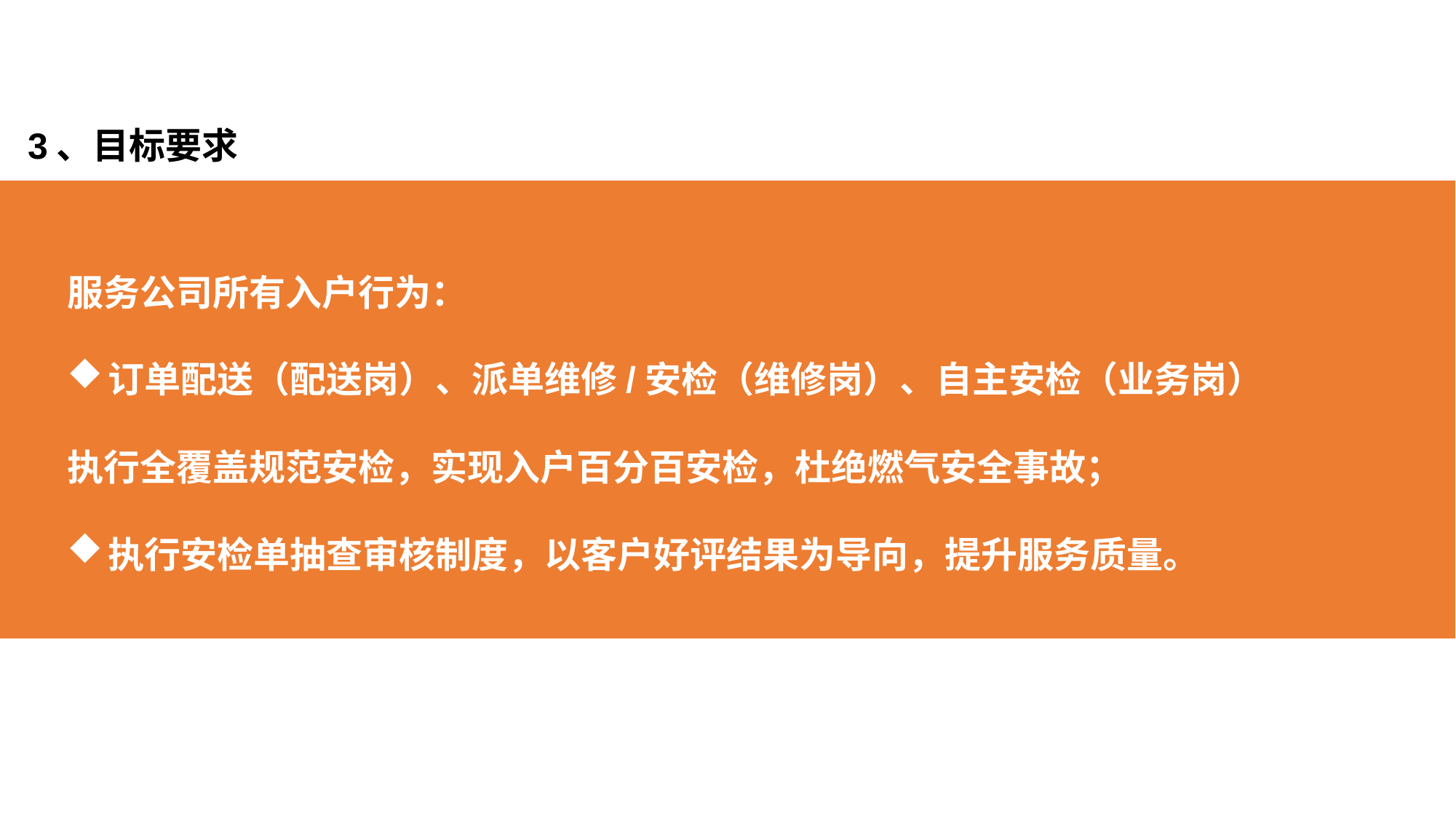

3、目标要求

服务公司所有入户行为：
订单配送（配送岗）、派单维修/安检（维修岗）、自主安检（业务岗）
执行全覆盖规范安检，实现入户百分百安检，杜绝燃气安全事故；
执行安检单抽查审核制度，以客户好评结果为导向，提升服务质量。
5